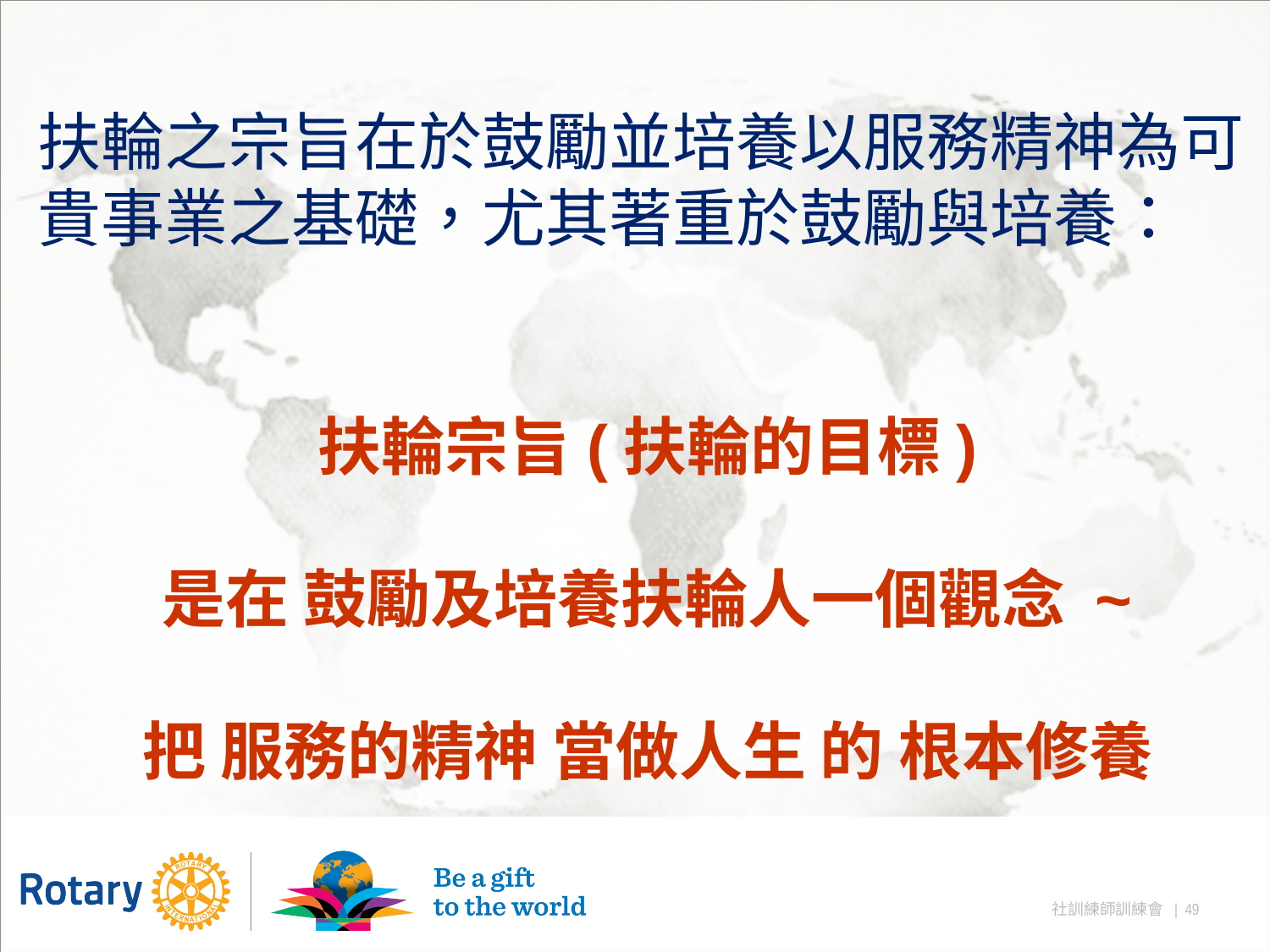

扶輪之宗旨在於鼓勵並培養以服務精神為可貴事業之基礎，尤其著重於鼓勵與培養：

扶輪宗旨(扶輪的目標)

是在 鼓勵及培養扶輪人一個觀念 ~

把 服務的精神 當做人生 的 根本修養